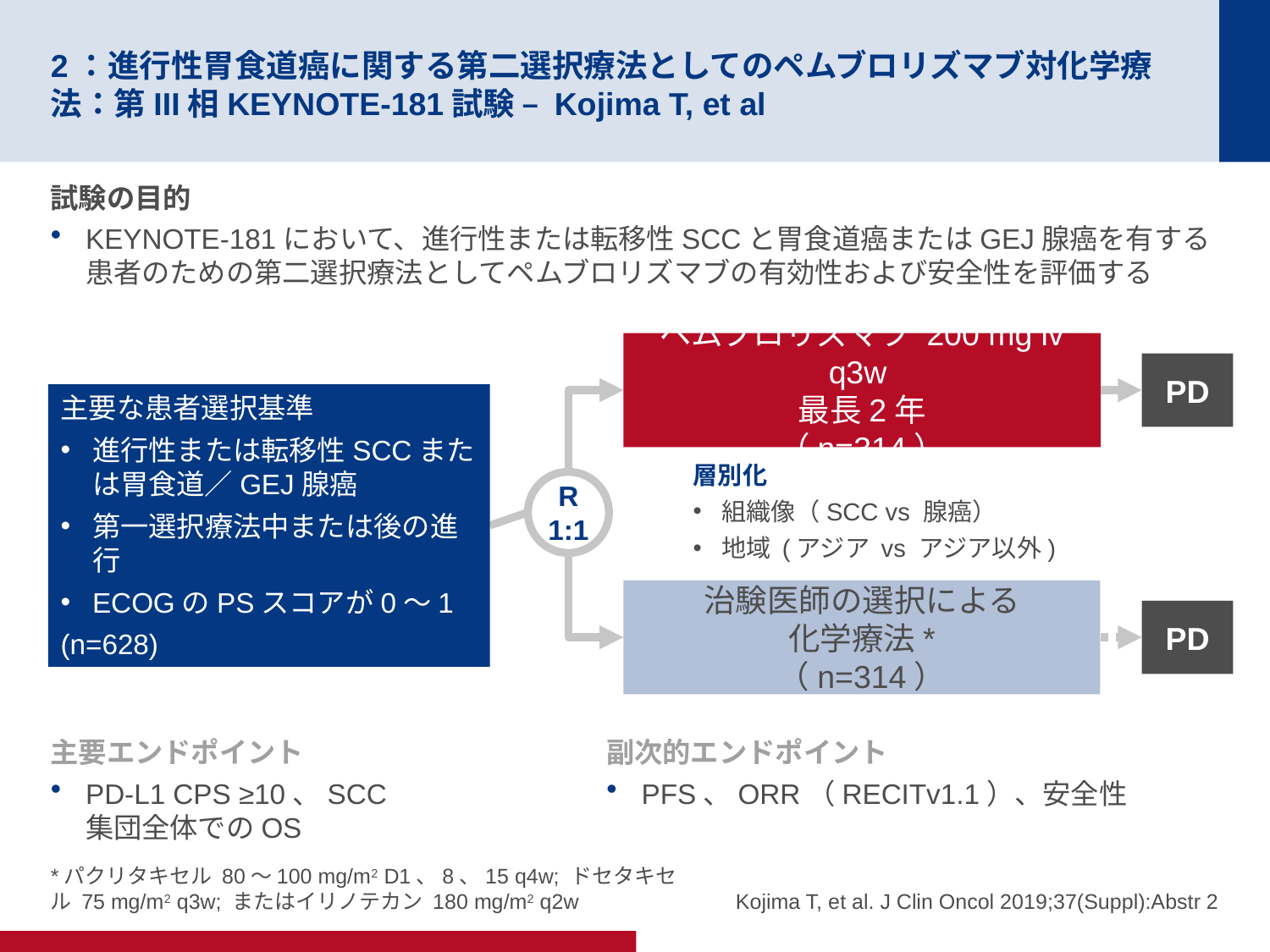

# 2：進行性胃食道癌に関する第二選択療法としてのペムブロリズマブ対化学療法：第III相KEYNOTE-181試験 – Kojima T, et al
試験の目的
KEYNOTE-181において、進行性または転移性SCCと胃食道癌またはGEJ腺癌を有する患者のための第二選択療法としてペムブロリズマブの有効性および安全性を評価する
ペムブロリズマブ 200 mg iv q3w
最長2年
（n=314）
PD
主要な患者選択基準
進行性または転移性SCCまたは胃食道／GEJ腺癌
第一選択療法中または後の進行
ECOGのPSスコアが0～1
(n=628)
層別化
組織像（SCC vs 腺癌）
地域 (アジア vs アジア以外)
R
1:1
治験医師の選択による
化学療法*
（n=314）
PD
主要エンドポイント
PD-L1 CPS ≥10、SCC
集団全体でのOS

副次的エンドポイント
PFS、ORR（RECITv1.1）、安全性
*パクリタキセル 80～100 mg/m2 D1、8、15 q4w; ドセタキセル 75 mg/m2 q3w; またはイリノテカン 180 mg/m2 q2w
Kojima T, et al. J Clin Oncol 2019;37(Suppl):Abstr 2